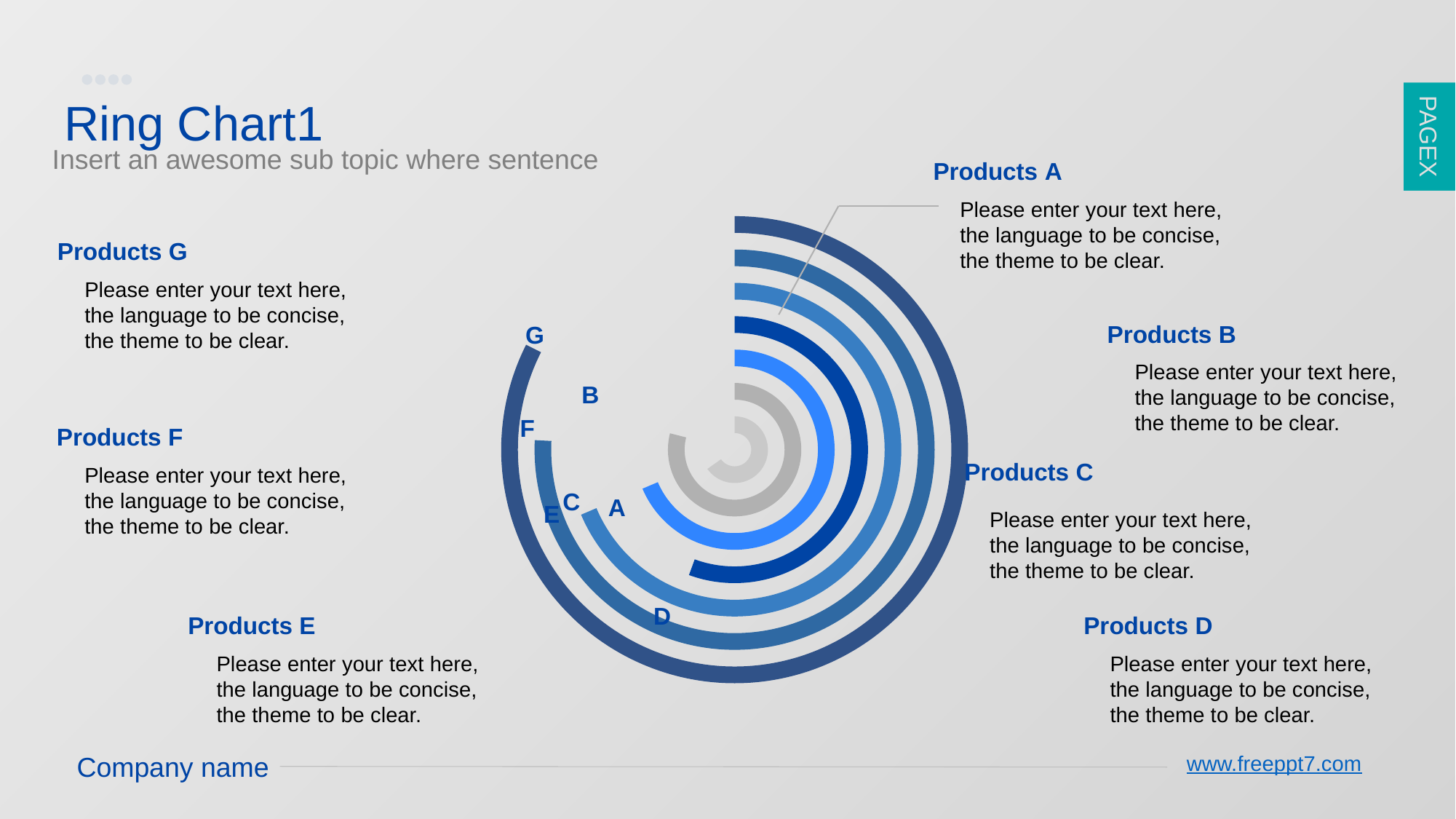

PAGE6
PAGEX
Ring Chart1
Insert an awesome sub topic where sentence
Products A
Please enter your text here, the language to be concise, the theme to be clear.

### Chart

| Category | 销售额 | 销售额2 | 销售额3 | 销售额4 | 销售额5 | 销售额6 | 销售额42 | 销售额72 | 销售额52 | 销售额74 | 销售额62 | 销售额76 | 销售额77 |
|---|---|---|---|---|---|---|---|---|---|---|---|---|---|
| 第一季度 | 6.0 | 9.0 | 12.0 | 4.0 | 7.0 | 10.0 | 4.0 | 3.0 | 7.0 | 3.0 | 10.0 | 3.0 | 15.0 |
| 第二季度 | 3.2 | 3.2 | 3.2 | 3.2 | 3.2 | 3.2 | 3.2 | 3.2 | 3.2 | 3.2 | 3.2 | 3.2 | 3.2 |
Products G
Please enter your text here, the language to be concise, the theme to be clear.
Products B
G
Please enter your text here, the language to be concise, the theme to be clear.
B
F
Products F
Products C
Please enter your text here, the language to be concise, the theme to be clear.
C
A
E
Please enter your text here, the language to be concise, the theme to be clear.
D
Products E
Products D
Please enter your text here, the language to be concise, the theme to be clear.
Please enter your text here, the language to be concise, the theme to be clear.